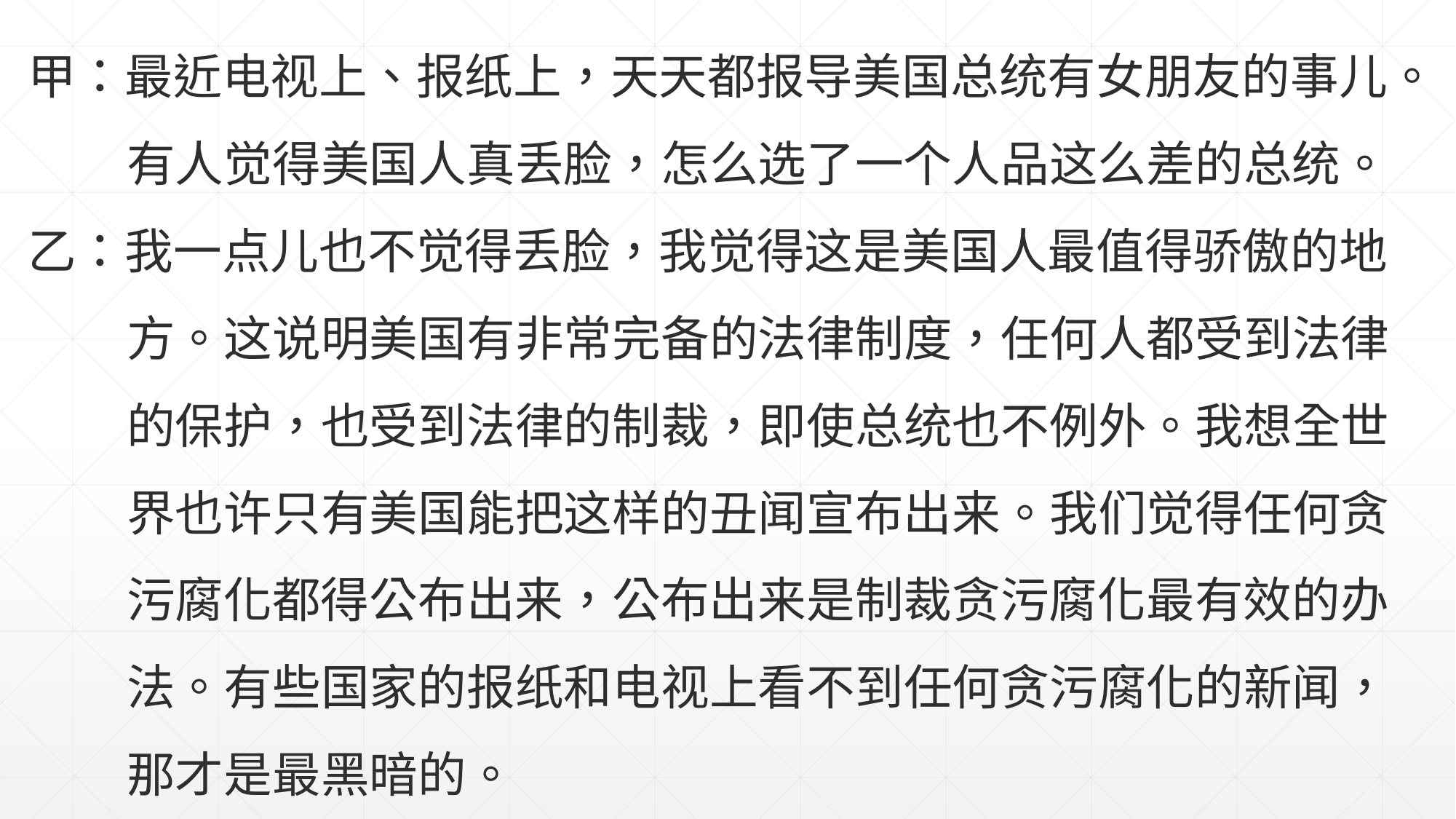

甲：最近电视上、报纸上，天天都报导美国总统有女朋友的事儿。
        有人觉得美国人真丢脸，怎么选了一个人品这么差的总统。
乙：我一点儿也不觉得丢脸，我觉得这是美国人最值得骄傲的地
        方。这说明美国有非常完备的法律制度，任何人都受到法律
        的保护，也受到法律的制裁，即使总统也不例外。我想全世
        界也许只有美国能把这样的丑闻宣布出来。我们觉得任何贪
        污腐化都得公布出来，公布出来是制裁贪污腐化最有效的办
        法。有些国家的报纸和电视上看不到任何贪污腐化的新闻，
        那才是最黑暗的。